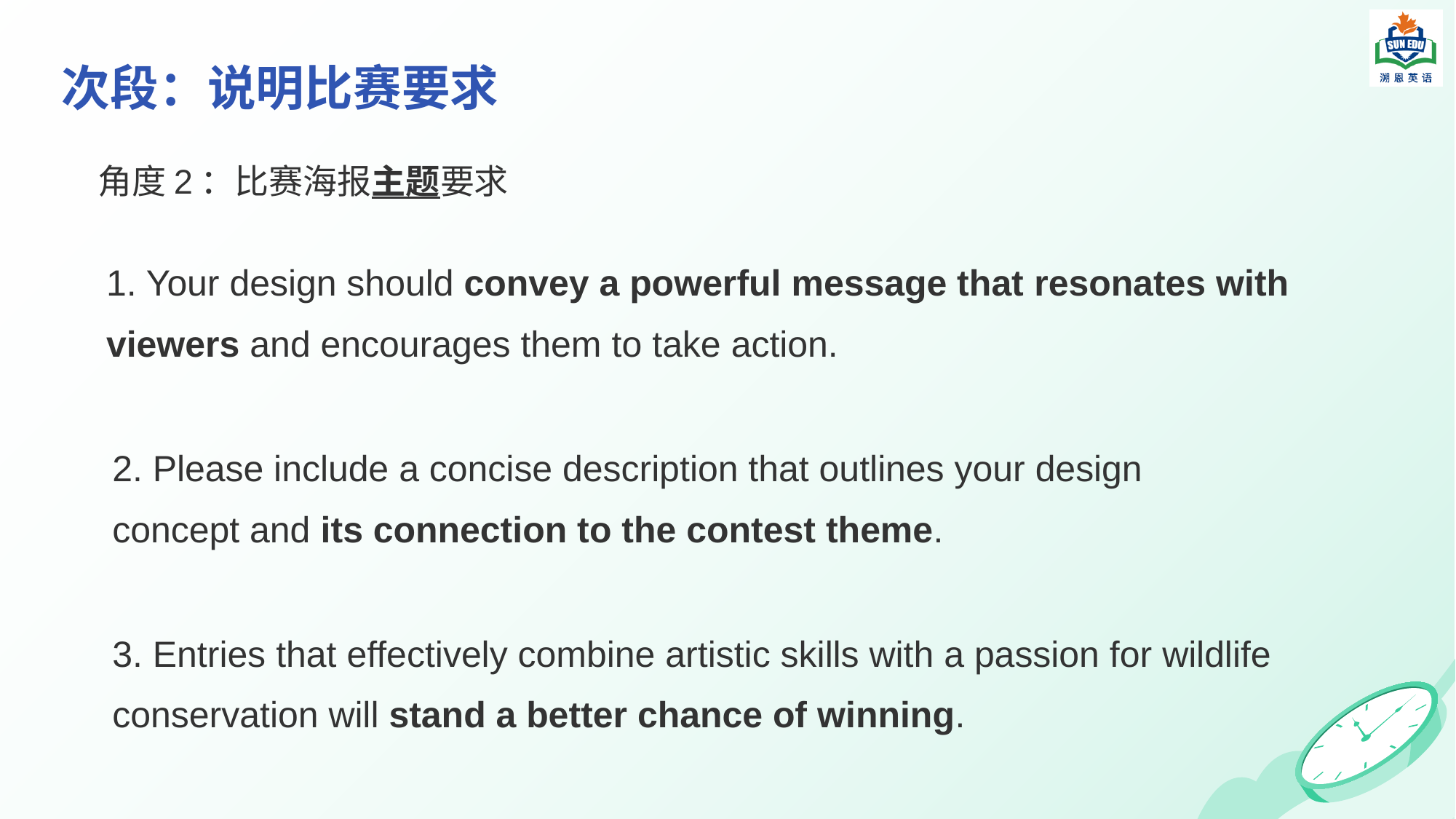

次段：说明比赛要求
角度2：比赛海报主题要求
1. Your design should convey a powerful message that resonates with viewers and encourages them to take action.
2. Please include a concise description that outlines your design concept and its connection to the contest theme.
3. Entries that effectively combine artistic skills with a passion for wildlife conservation will stand a better chance of winning.